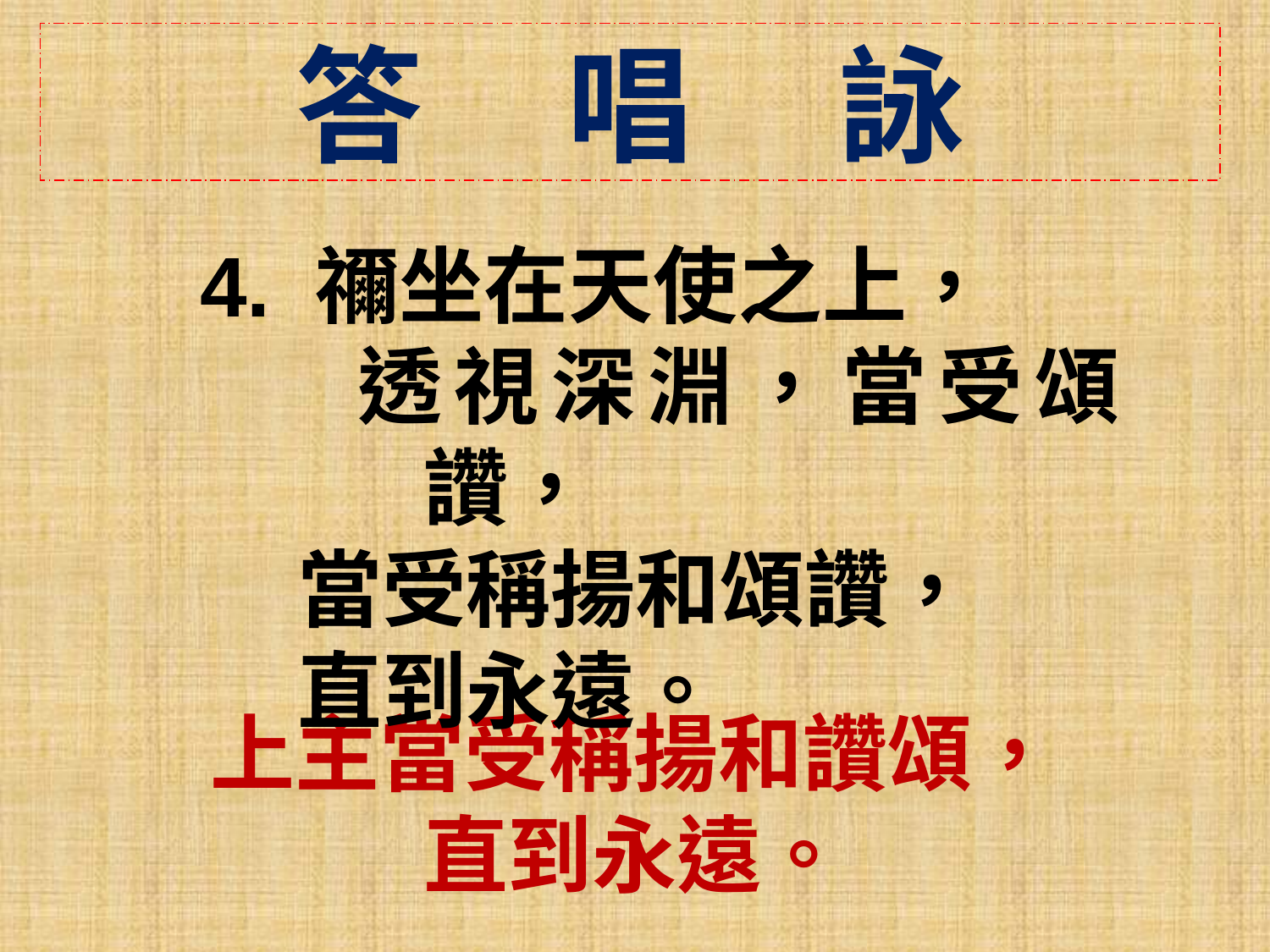

答     唱     詠
4. 禰坐在天使之上，
    透視深淵，當受頌讚，
    當受稱揚和頌讚，
    直到永遠。
上主當受稱揚和讚頌，
直到永遠。